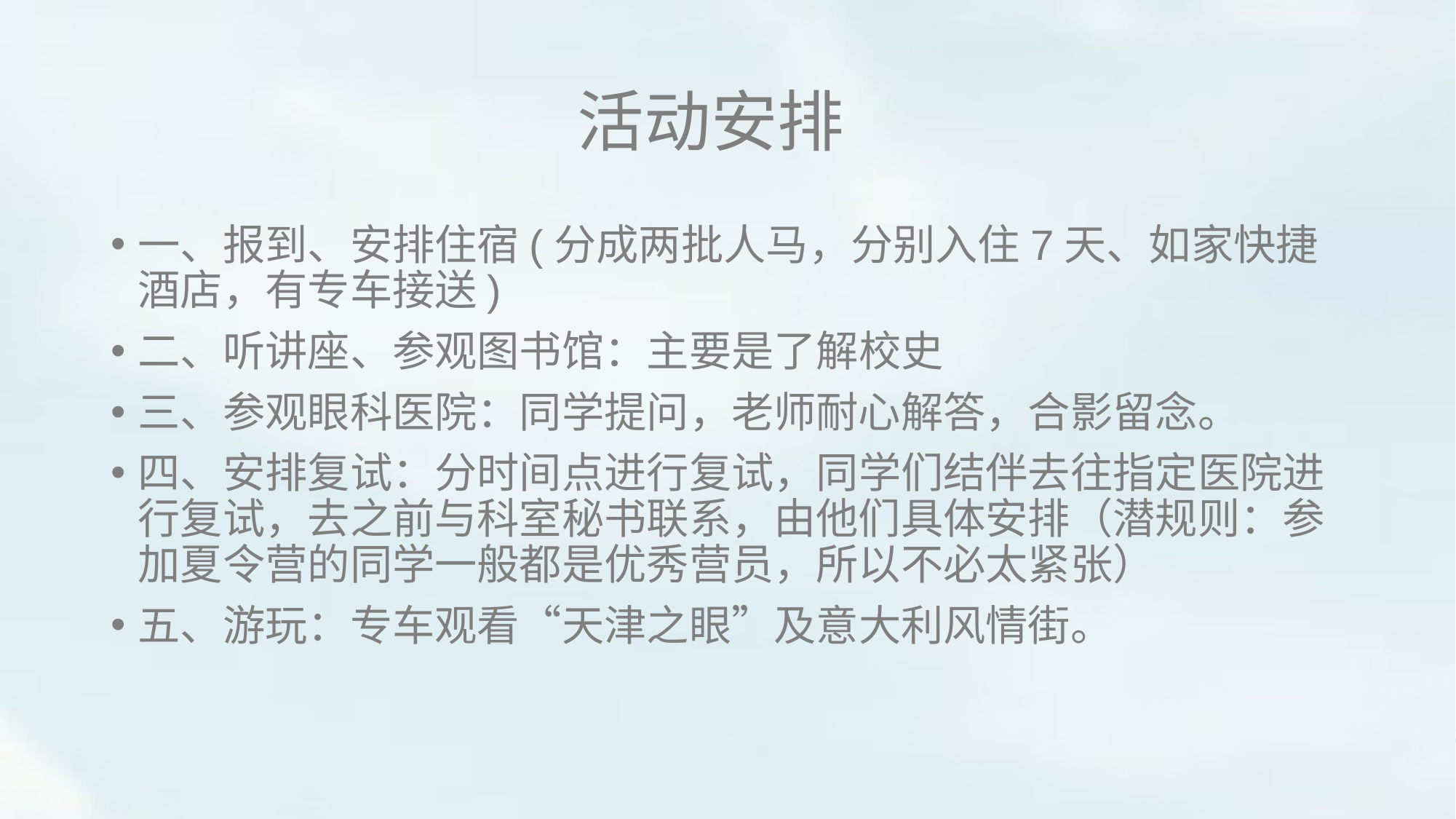

活动安排
一、报到、安排住宿(分成两批人马，分别入住7天、如家快捷酒店，有专车接送)
二、听讲座、参观图书馆：主要是了解校史
三、参观眼科医院：同学提问，老师耐心解答，合影留念。
四、安排复试：分时间点进行复试，同学们结伴去往指定医院进行复试，去之前与科室秘书联系，由他们具体安排（潜规则：参加夏令营的同学一般都是优秀营员，所以不必太紧张）
五、游玩：专车观看“天津之眼”及意大利风情街。